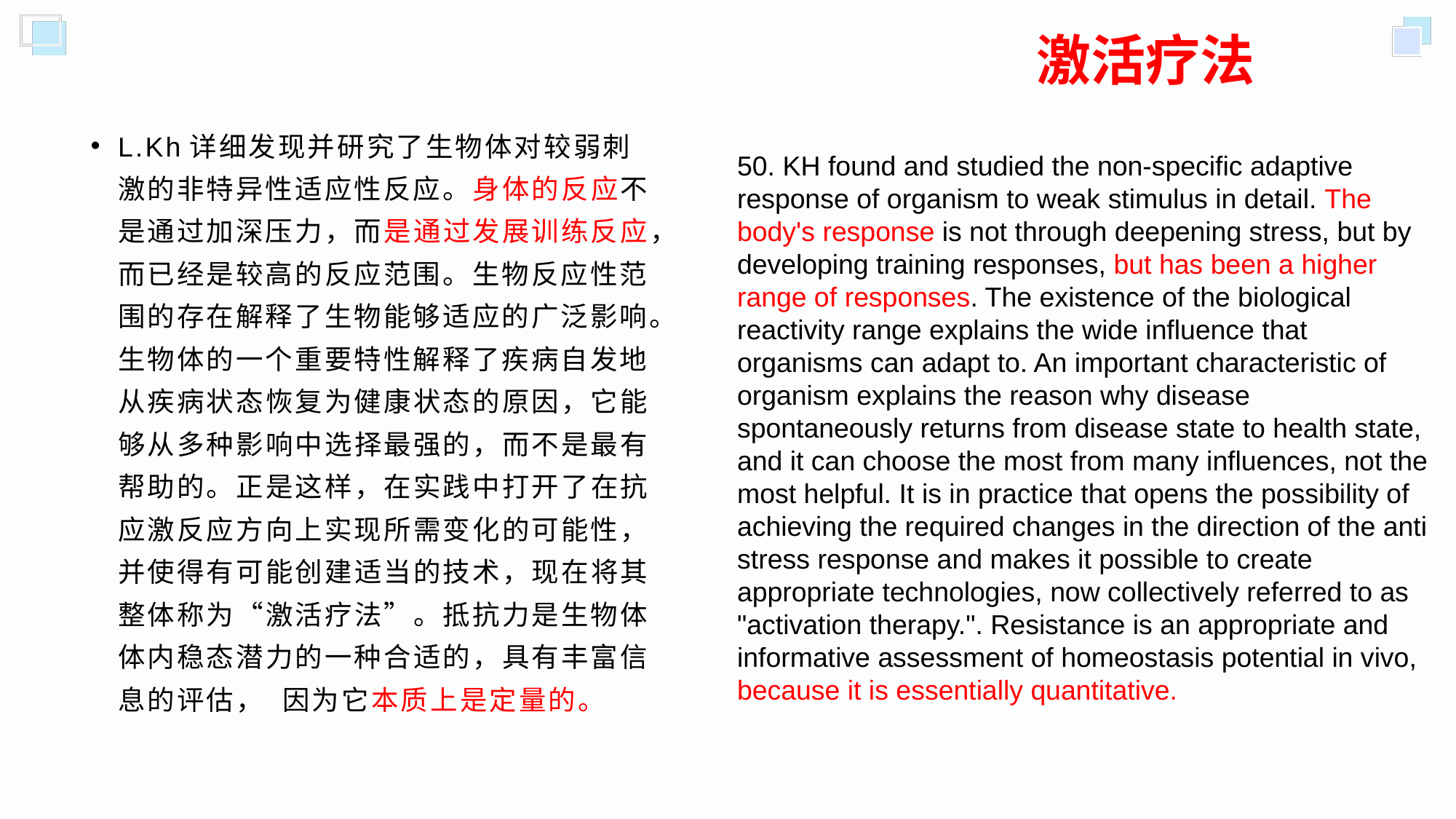

激活疗法
L.Kh详细发现并研究了生物体对较弱刺激的非特异性适应性反应。身体的反应不是通过加深压力，而是通过发展训练反应，而已经是较高的反应范围。生物反应性范围的存在解释了生物能够适应的广泛影响。生物体的一个重要特性解释了疾病自发地从疾病状态恢复为健康状态的原因，它能够从多种影响中选择最强的，而不是最有帮助的。正是这样，在实践中打开了在抗应激反应方向上实现所需变化的可能性，并使得有可能创建适当的技术，现在将其整体称为“激活疗法”。抵抗力是生物体体内稳态潜力的一种合适的，具有丰富信息的评估，  因为它本质上是定量的。
50. KH found and studied the non-specific adaptive response of organism to weak stimulus in detail. The body's response is not through deepening stress, but by developing training responses, but has been a higher range of responses. The existence of the biological reactivity range explains the wide influence that organisms can adapt to. An important characteristic of organism explains the reason why disease spontaneously returns from disease state to health state, and it can choose the most from many influences, not the most helpful. It is in practice that opens the possibility of achieving the required changes in the direction of the anti stress response and makes it possible to create appropriate technologies, now collectively referred to as "activation therapy.". Resistance is an appropriate and informative assessment of homeostasis potential in vivo, because it is essentially quantitative.